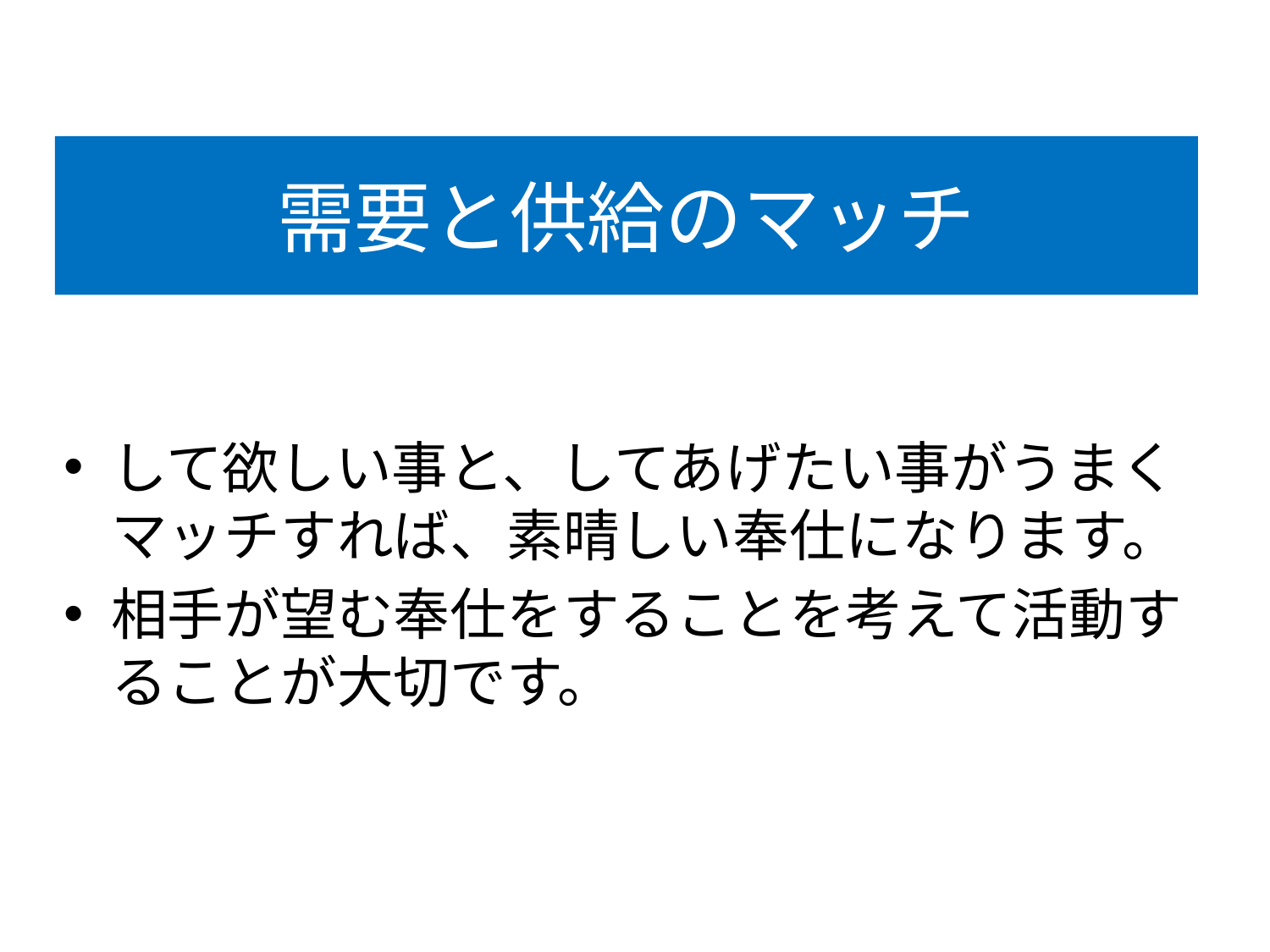

# 需要と供給のマッチ
して欲しい事と、してあげたい事がうまくマッチすれば、素晴しい奉仕になります。
相手が望む奉仕をすることを考えて活動することが大切です。